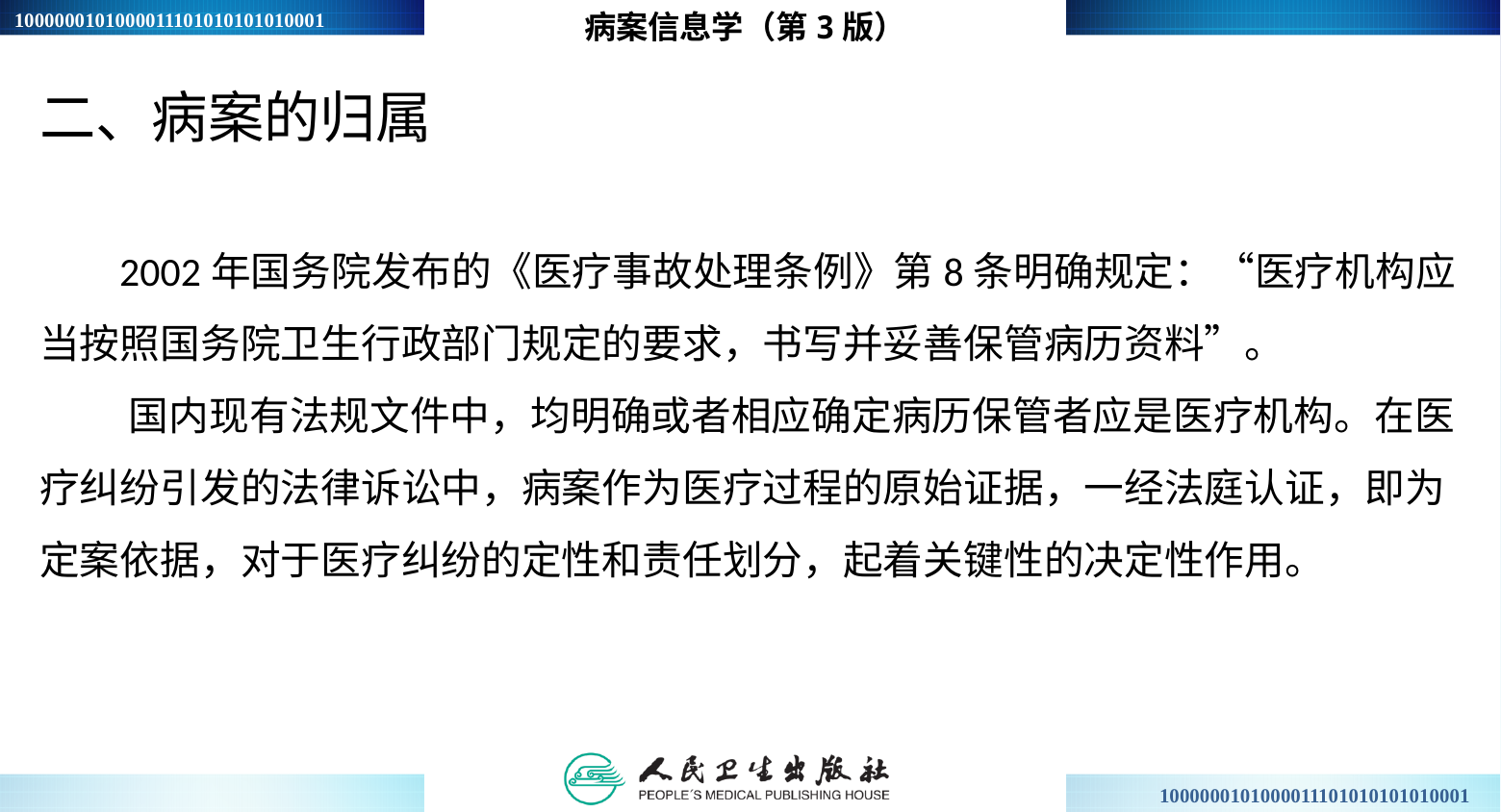

病案信息学（第3版）
二、病案的归属

 2002年国务院发布的《医疗事故处理条例》第8条明确规定：“医疗机构应当按照国务院卫生行政部门规定的要求，书写并妥善保管病历资料”。
 国内现有法规文件中，均明确或者相应确定病历保管者应是医疗机构。在医疗纠纷引发的法律诉讼中，病案作为医疗过程的原始证据，一经法庭认证，即为定案依据，对于医疗纠纷的定性和责任划分，起着关键性的决定性作用。